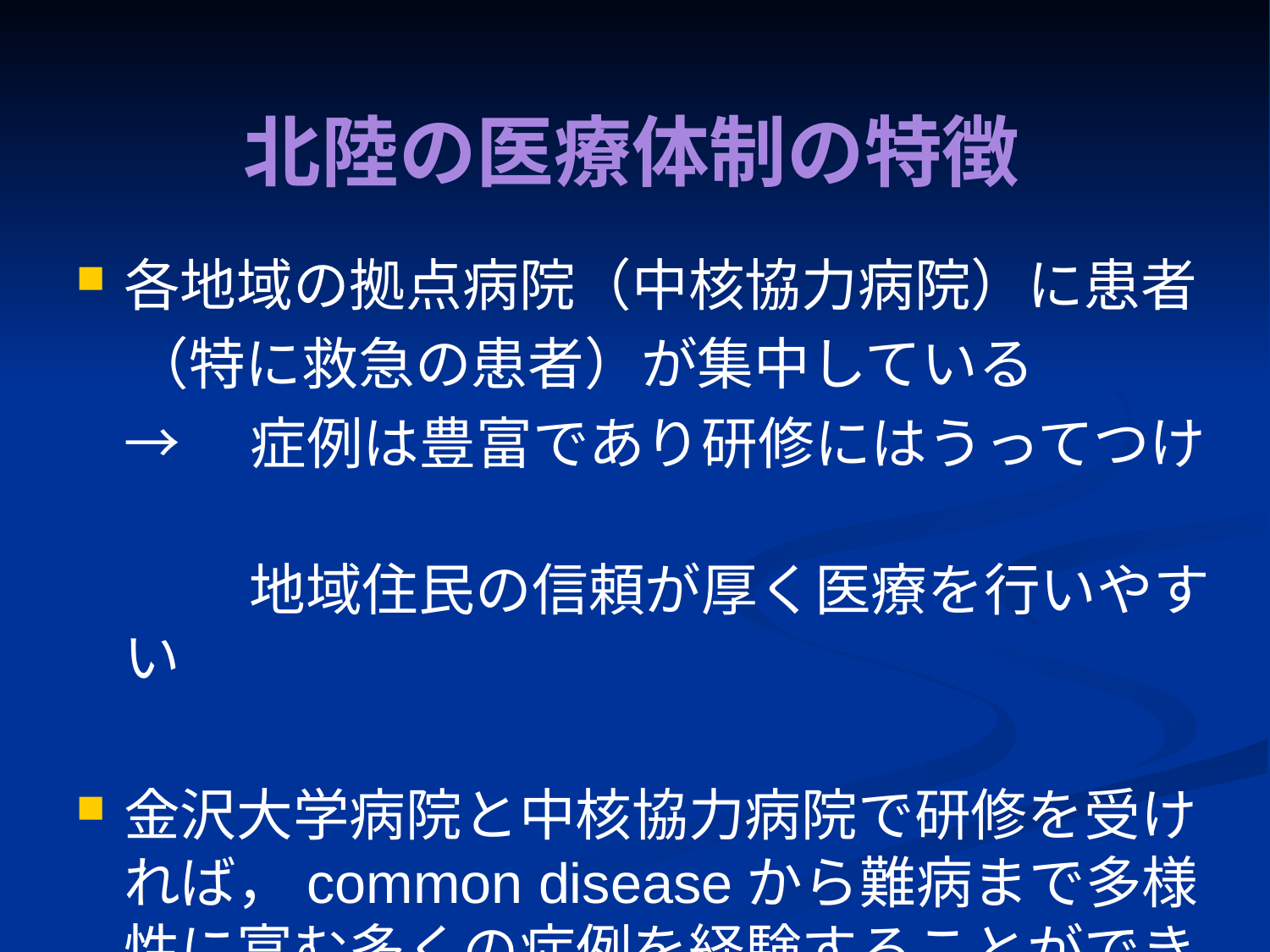

北陸の医療体制の特徴
各地域の拠点病院（中核協力病院）に患者
　（特に救急の患者）が集中している
	→　症例は豊富であり研修にはうってつけ
	　　 地域住民の信頼が厚く医療を行いやすい

金沢大学病院と中核協力病院で研修を受ければ，common diseaseから難病まで多様性に富む多くの症例を経験することができる．